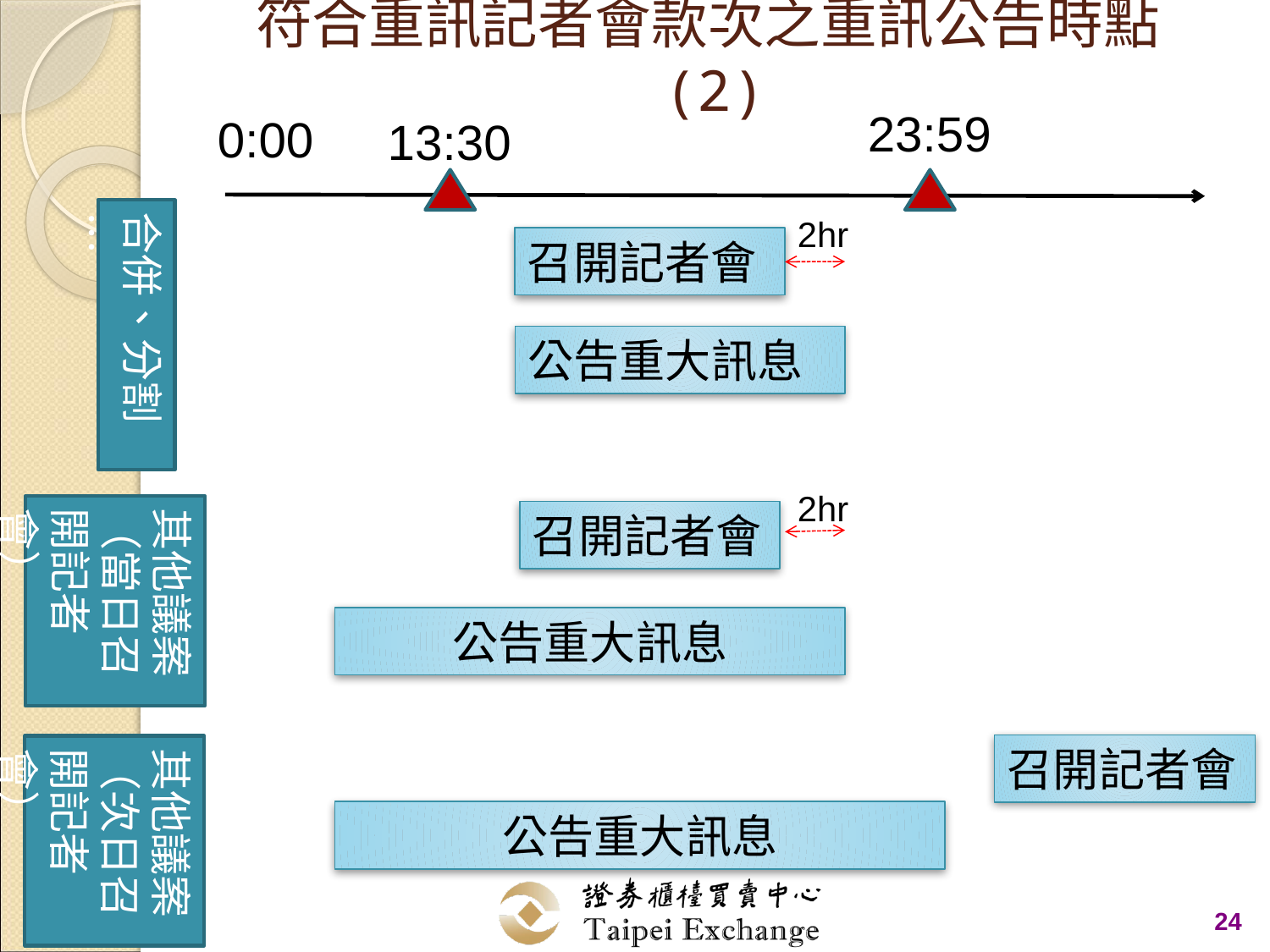

# 符合重訊記者會款次之重訊公告時點(2)
23:59
0:00
13:30

合併、分割…
2hr
召開記者會
公告重大訊息
2hr
其他議案（當日召開記者會）
召開記者會
公告重大訊息
召開記者會
其他議案（次日召開記者會）
公告重大訊息

24